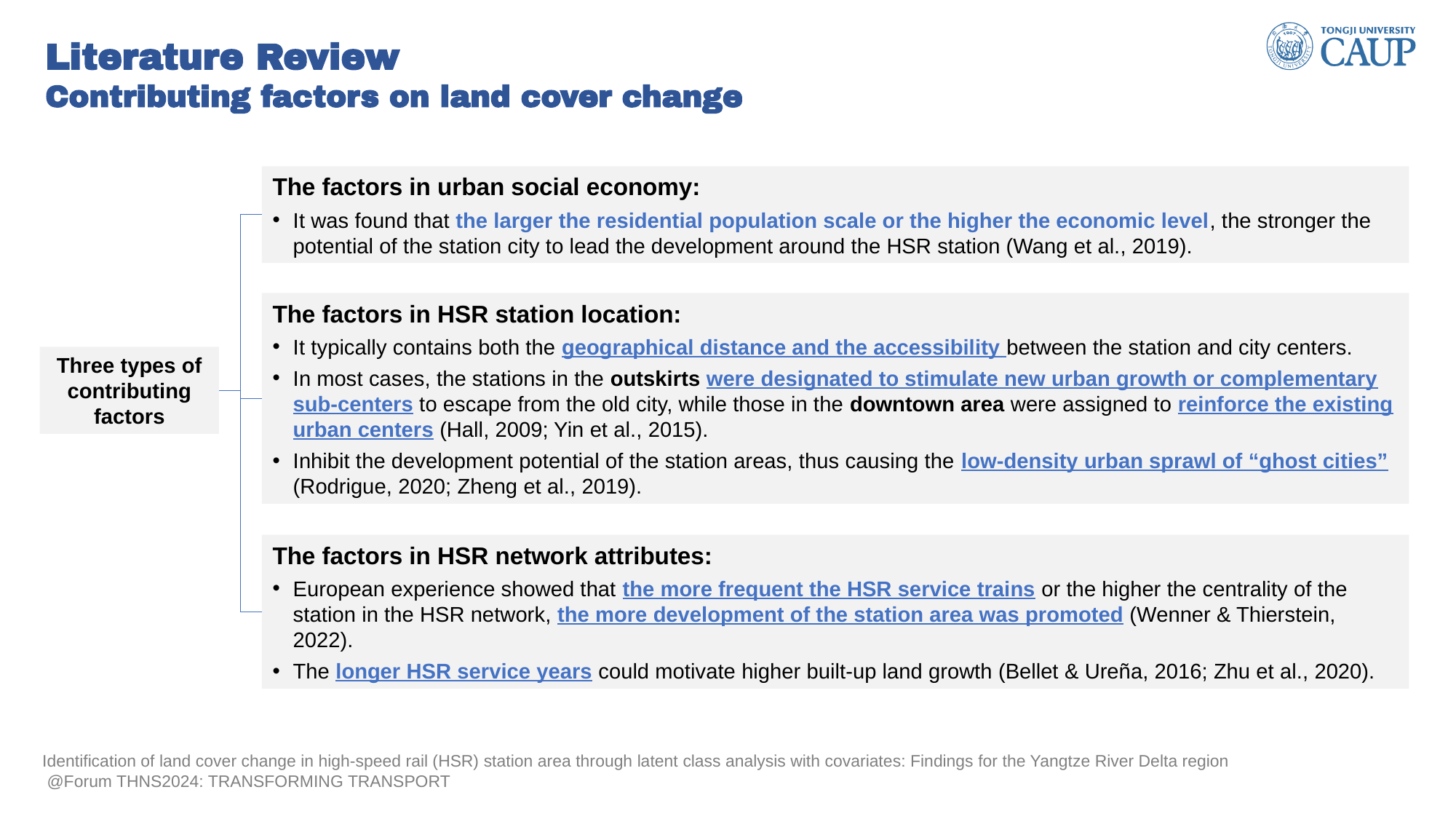

2）土地覆盖变化的原因

A) 高铁站所在城市的社会经济属性socioeconomic attributes
B) 高铁站的区位 the locational attributes
C) 高铁站所在的高铁网络属性
Literature Review
Contributing factors on land cover change
The factors in urban social economy:
It was found that the larger the residential population scale or the higher the economic level, the stronger the potential of the station city to lead the development around the HSR station (Wang et al., 2019).
The factors in HSR station location:
It typically contains both the geographical distance and the accessibility between the station and city centers.
In most cases, the stations in the outskirts were designated to stimulate new urban growth or complementary sub-centers to escape from the old city, while those in the downtown area were assigned to reinforce the existing urban centers (Hall, 2009; Yin et al., 2015).
Inhibit the development potential of the station areas, thus causing the low-density urban sprawl of “ghost cities” (Rodrigue, 2020; Zheng et al., 2019).
Three types of contributing factors
The factors in HSR network attributes:
European experience showed that the more frequent the HSR service trains or the higher the centrality of the station in the HSR network, the more development of the station area was promoted (Wenner & Thierstein, 2022).
The longer HSR service years could motivate higher built-up land growth (Bellet & Ureña, 2016; Zhu et al., 2020).